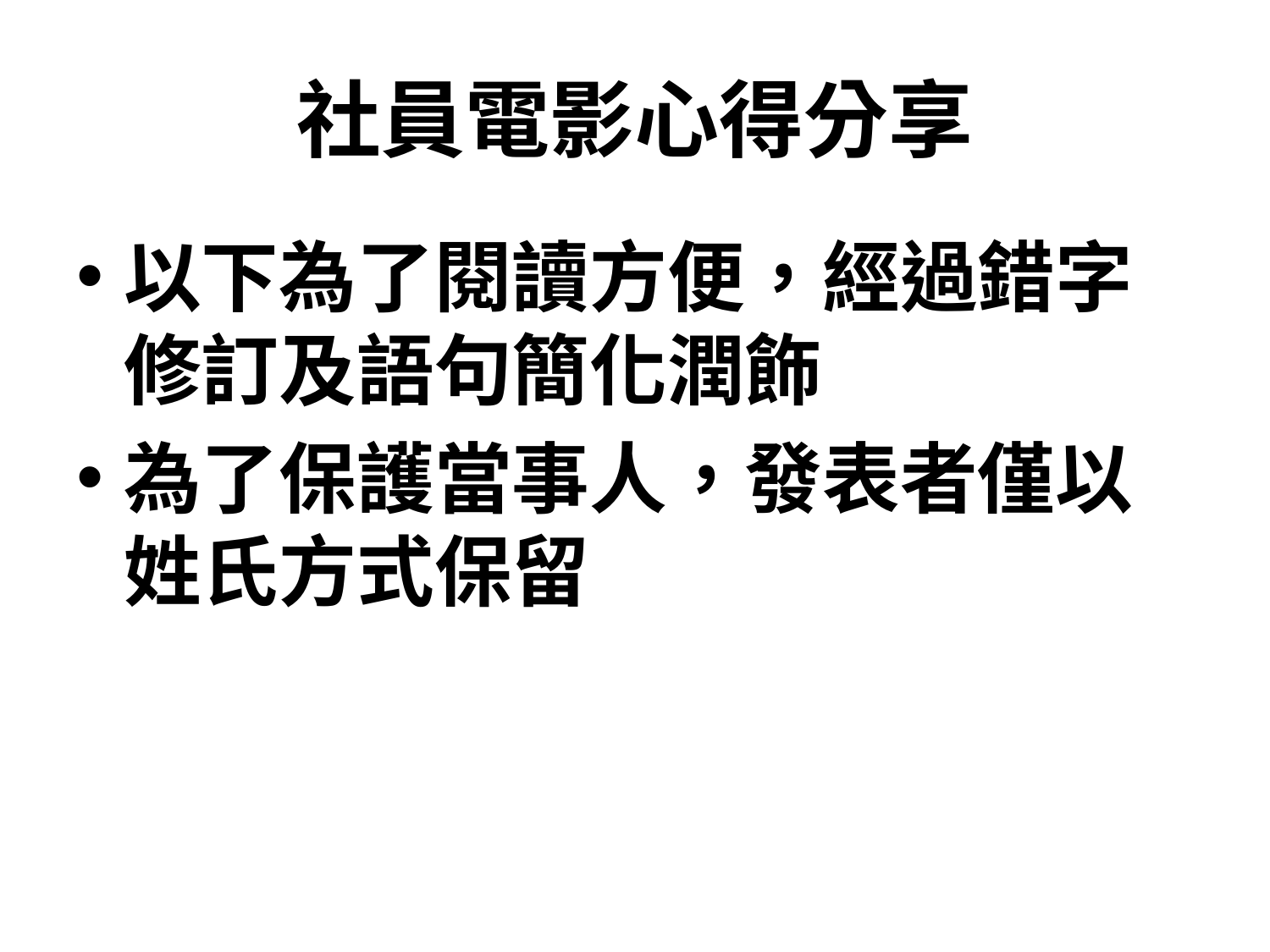

# 社員電影心得分享
以下為了閱讀方便，經過錯字修訂及語句簡化潤飾
為了保護當事人，發表者僅以姓氏方式保留